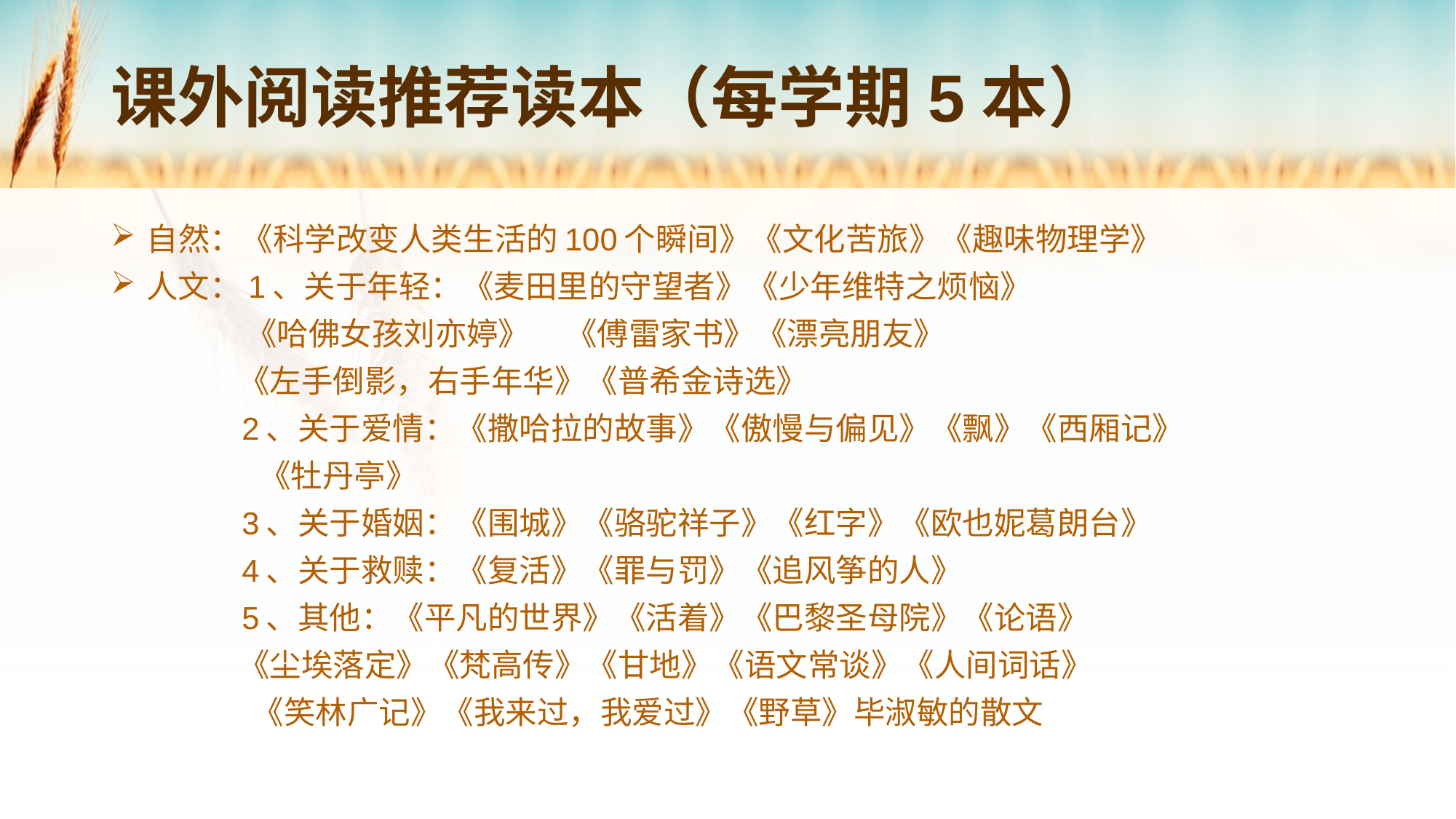

# 课外阅读推荐读本（每学期5本）
自然：《科学改变人类生活的100个瞬间》《文化苦旅》《趣味物理学》
人文：1、关于年轻：《麦田里的守望者》《少年维特之烦恼》
                  《哈佛女孩刘亦婷》     《傅雷家书》《漂亮朋友》
                 《左手倒影，右手年华》《普希金诗选》
               2、关于爱情：《撒哈拉的故事》《傲慢与偏见》《飘》《西厢记》
                    《牡丹亭》
               3、关于婚姻：《围城》《骆驼祥子》《红字》《欧也妮葛朗台》
               4、关于救赎：《复活》《罪与罚》《追风筝的人》
               5、其他：《平凡的世界》《活着》《巴黎圣母院》《论语》
                 《尘埃落定》《梵高传》《甘地》《语文常谈》《人间词话》
                   《笑林广记》《我来过，我爱过》《野草》毕淑敏的散文